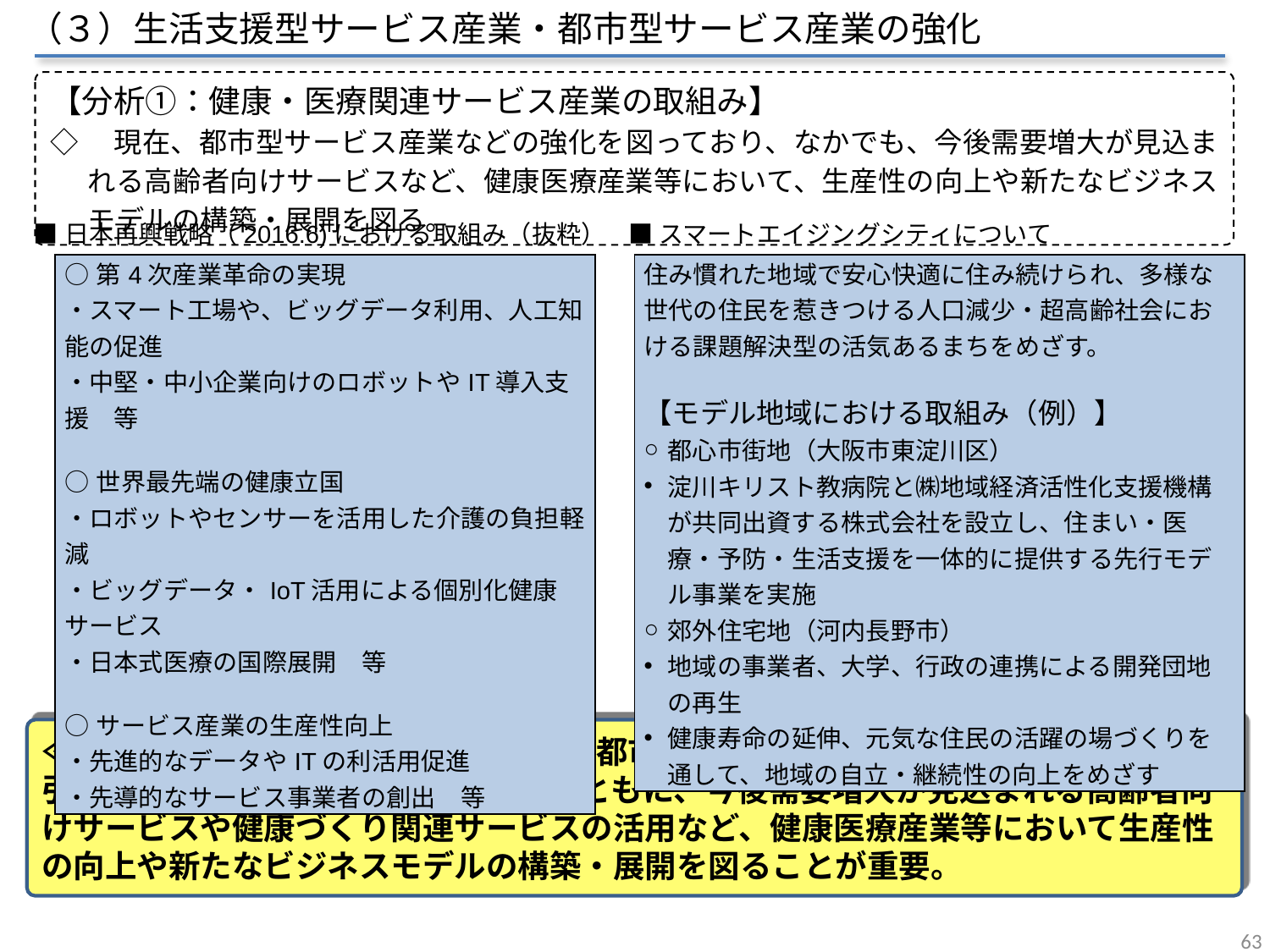

（３）生活支援型サービス産業・都市型サービス産業の強化
【分析①：健康・医療関連サービス産業の取組み】
◇　現在、都市型サービス産業などの強化を図っており、なかでも、今後需要増大が見込まれる高齢者向けサービスなど、健康医療産業等において、生産性の向上や新たなビジネスモデルの構築・展開を図る。
■日本再興戦略（2016.6)における取組み（抜粋）
■スマートエイジングシティについて
| ○第4次産業革命の実現 ・スマート工場や、ビッグデータ利用、人工知能の促進 ・中堅・中小企業向けのロボットやIT導入支援　等 ○世界最先端の健康立国 ・ロボットやセンサーを活用した介護の負担軽減 ・ビッグデータ・IoT活用による個別化健康サービス ・日本式医療の国際展開　等 ○サービス産業の生産性向上 ・先進的なデータやITの利活用促進 ・先導的なサービス事業者の創出　等 |
| --- |
| 住み慣れた地域で安心快適に住み続けられ、多様な世代の住民を惹きつける人口減少・超高齢社会における課題解決型の活気あるまちをめざす。 【モデル地域における取組み（例）】 都心市街地（大阪市東淀川区） 淀川キリスト教病院と㈱地域経済活性化支援機構が共同出資する株式会社を設立し、住まい・医療・予防・生活支援を一体的に提供する先行モデル事業を実施 郊外住宅地（河内長野市） 地域の事業者、大学、行政の連携による開発団地の再生 健康寿命の延伸、元気な住民の活躍の場づくりを通して、地域の自立・継続性の向上をめざす |
| --- |
≪総括≫ ⑶生活支援型サービス産業・都市型サービス産業の強化
引き続き、当該産業の振興に努めるとともに、今後需要増大が見込まれる高齢者向けサービスや健康づくり関連サービスの活用など、健康医療産業等において生産性の向上や新たなビジネスモデルの構築・展開を図ることが重要。
63